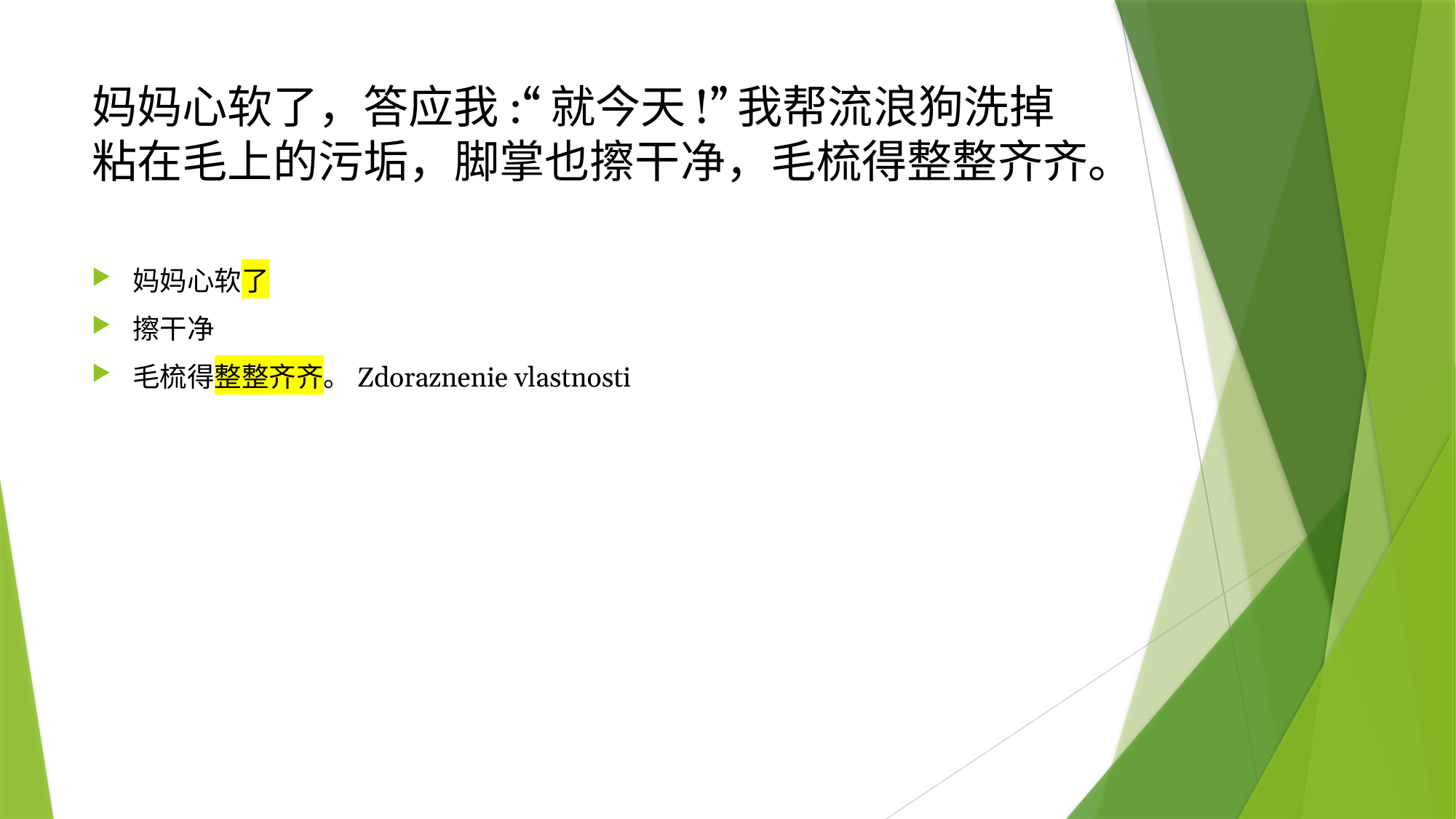

# 妈妈心软了，答应我:“就今天!”我帮流浪狗洗掉粘在毛上的污垢，脚掌也擦干净，毛梳得整整齐齐。
妈妈心软了
擦干净
毛梳得整整齐齐。Zdoraznenie vlastnosti